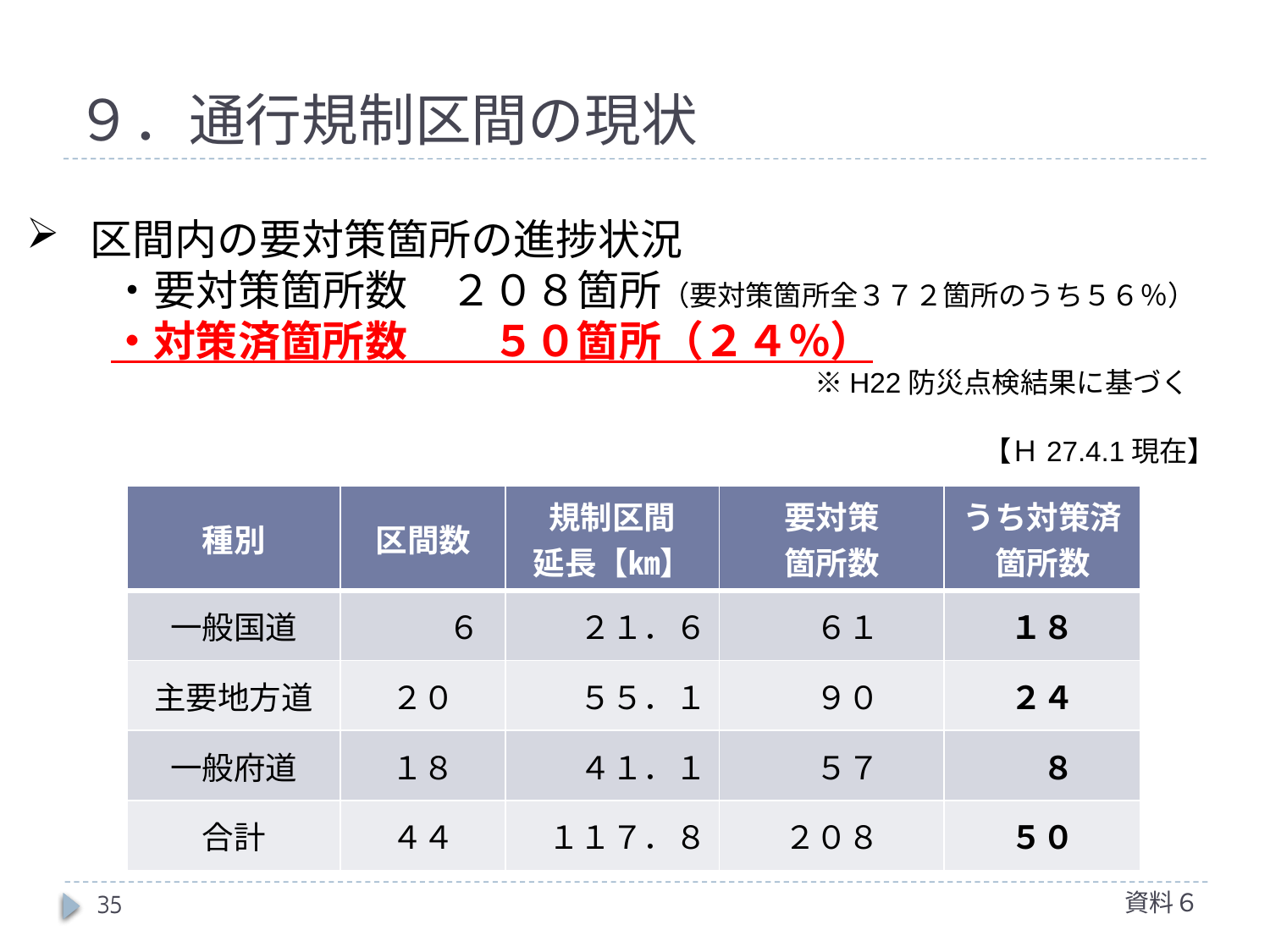

# ９．通行規制区間の現状
区間内の要対策箇所の進捗状況
　　・要対策箇所数　２０８箇所（要対策箇所全３７２箇所のうち５６％）
　　・対策済箇所数　　５０箇所（２４％）
　　　　　　　　　　　　　　　　　　　　　　　　　　　　※H22防災点検結果に基づく

　　　　　　　　　　　　　　　　　　　　　　　　　　　　　　　　　　【Ｈ27.4.1現在】
| 種別 | 区間数 | 規制区間 延長【㎞】 | 要対策 箇所数 | うち対策済 箇所数 |
| --- | --- | --- | --- | --- |
| 一般国道 | ６ | ２１．６ | ６１ | １８ |
| 主要地方道 | ２０ | ５５．１ | ９０ | ２４ |
| 一般府道 | １８ | ４１．１ | ５７ | ８ |
| 合計 | ４４ | １１７．８ | ２０８ | ５０ |
資料６
35